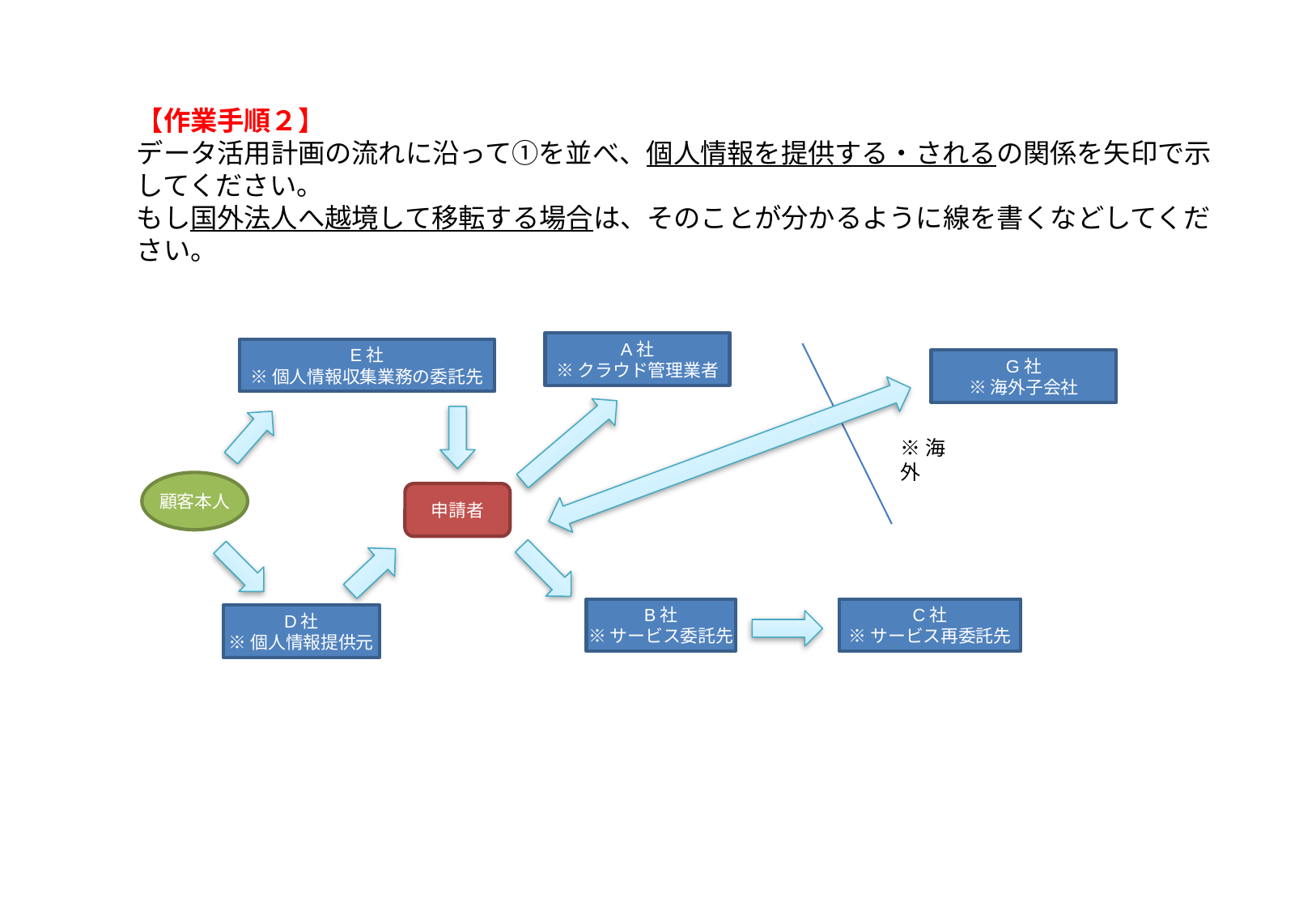

【作業手順２】
データ活用計画の流れに沿って①を並べ、個人情報を提供する・されるの関係を矢印で示してください。
もし国外法人へ越境して移転する場合は、そのことが分かるように線を書くなどしてください。
A社
※クラウド管理業者
E社
※個人情報収集業務の委託先
G社
※海外子会社

※海外

顧客本人
申請者

B社
※サービス委託先
C社
※サービス再委託先
D社
※個人情報提供元